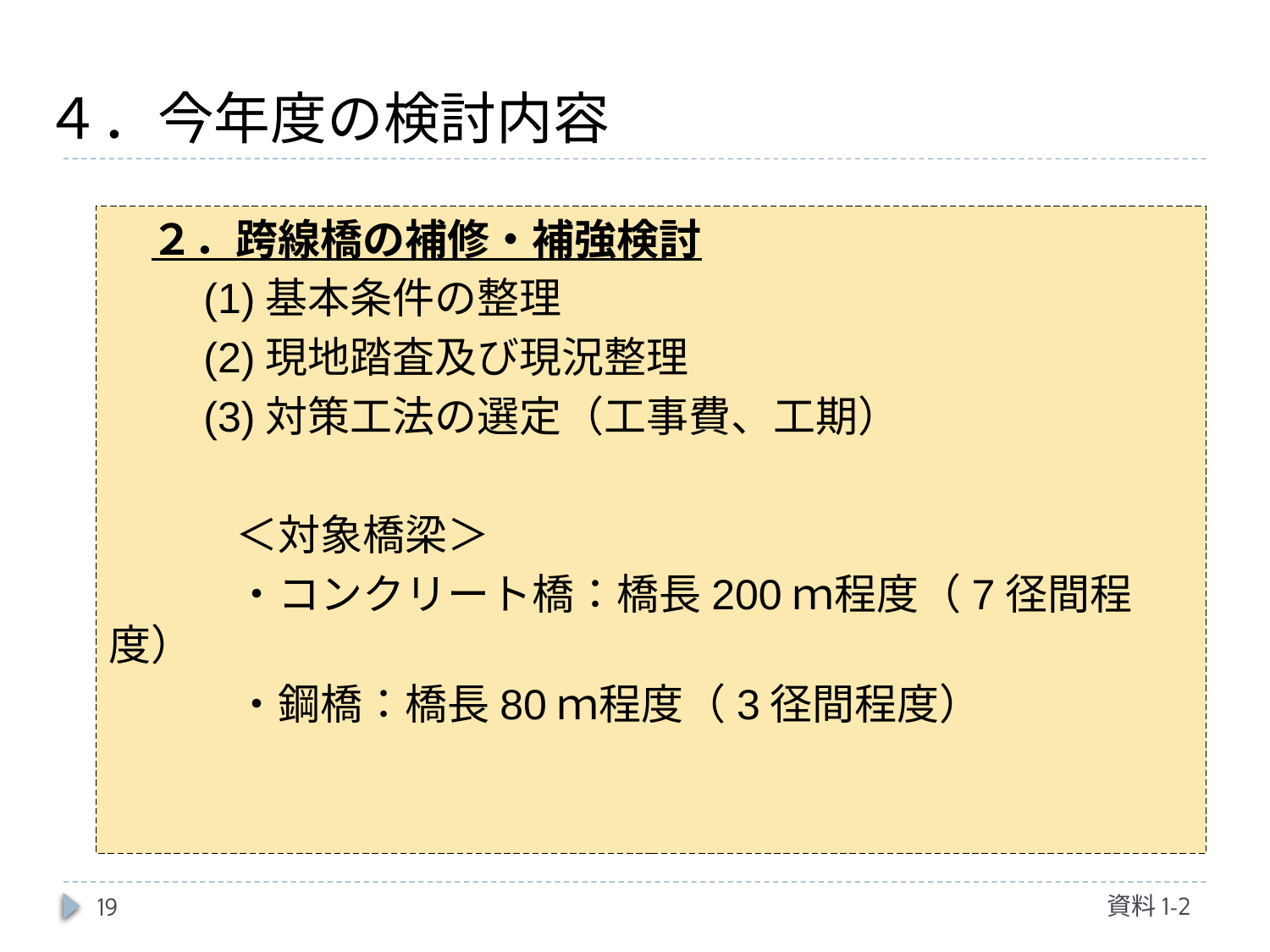

# ４．今年度の検討内容
　２．跨線橋の補修・補強検討
　　(1)基本条件の整理
　　(2)現地踏査及び現況整理
　　(3)対策工法の選定（工事費、工期）

　　　＜対象橋梁＞
　　　・コンクリート橋：橋長200ｍ程度（7径間程度）
　　　・鋼橋：橋長80ｍ程度（3径間程度）

資料1-2
19